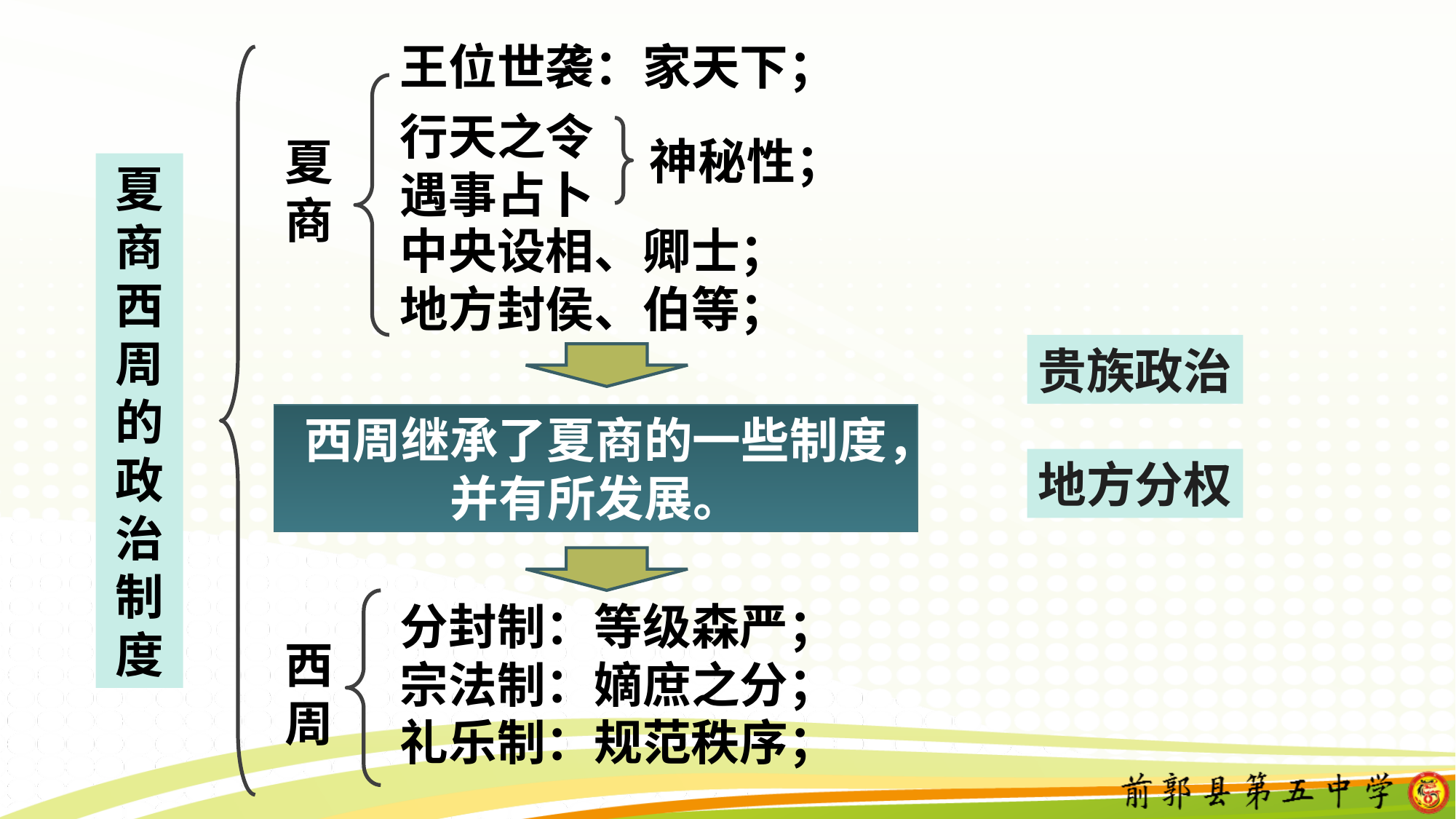

王位世袭：家天下；

行天之令
遇事占卜

神秘性；
夏商
夏商西周的政治制度
中央设相、卿士；
地方封侯、伯等；
贵族政治

西周继承了夏商的一些制度，并有所发展。
地方分权

分封制：等级森严；
宗法制：嫡庶之分；
礼乐制：规范秩序；
西周